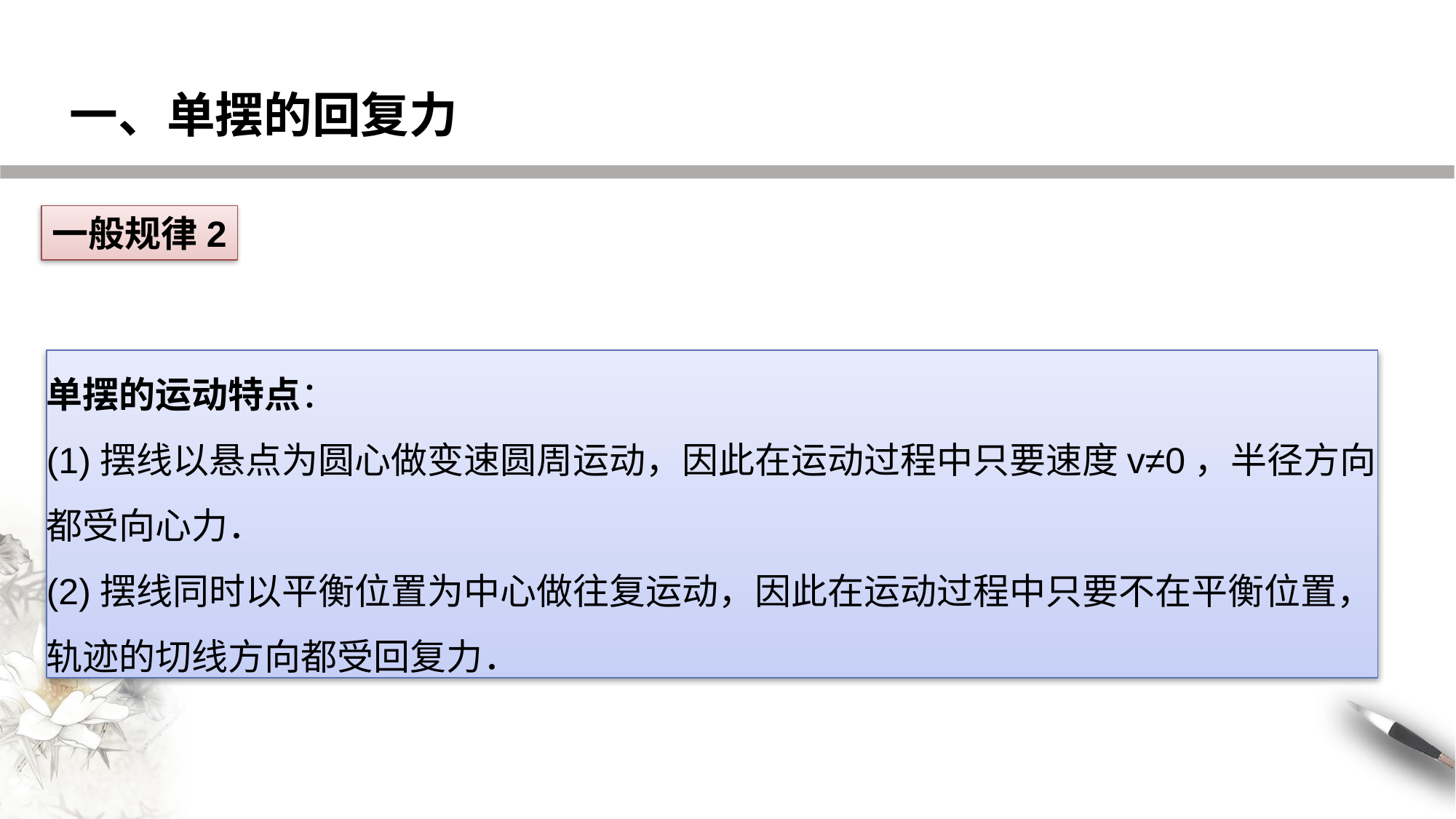

一、单摆的回复力

一般规律2
单摆的运动特点：
(1)摆线以悬点为圆心做变速圆周运动，因此在运动过程中只要速度v≠0，半径方向都受向心力．
(2)摆线同时以平衡位置为中心做往复运动，因此在运动过程中只要不在平衡位置，轨迹的切线方向都受回复力．